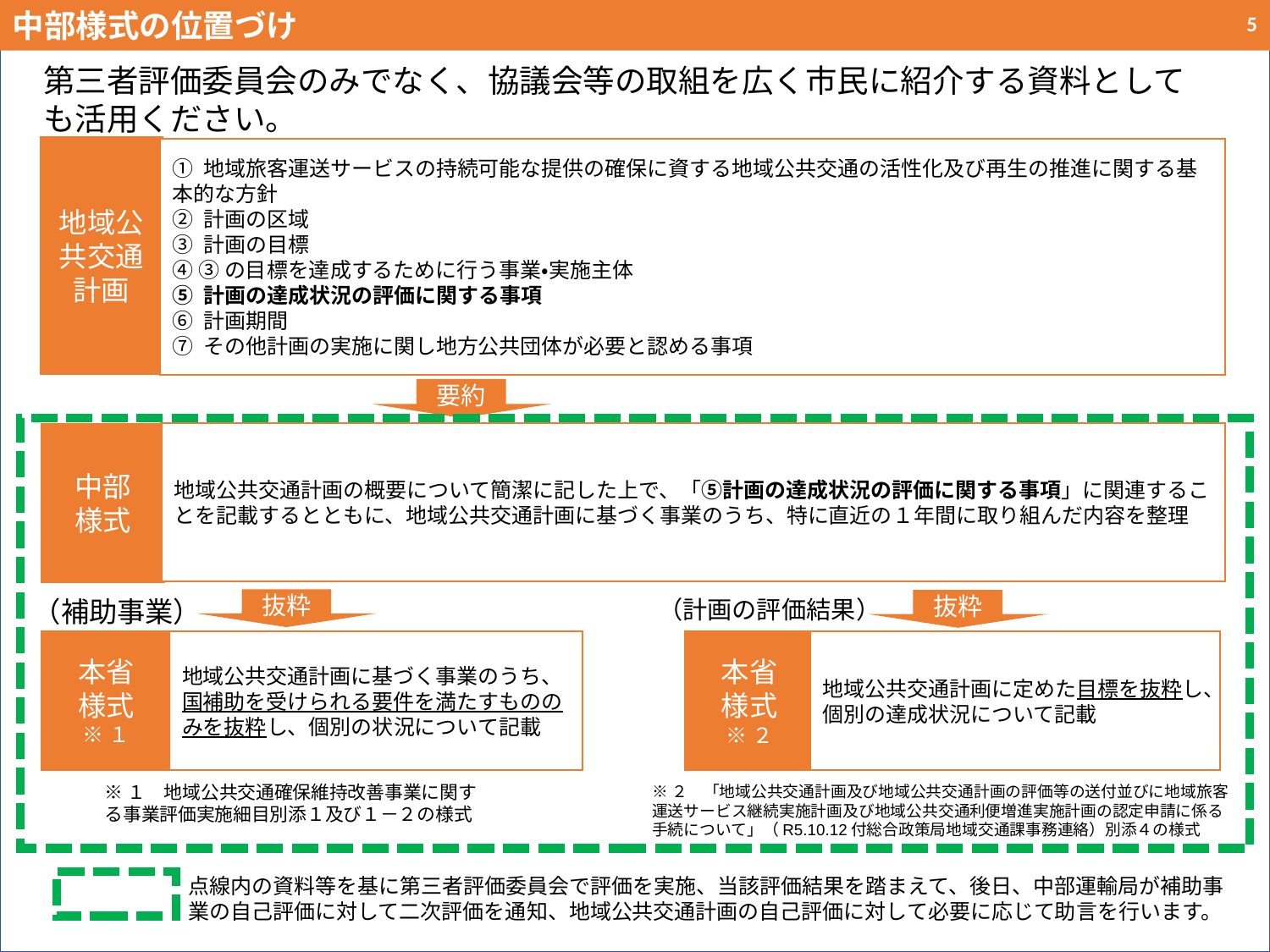

中部様式の位置づけ
5
第三者評価委員会のみでなく、協議会等の取組を広く市民に紹介する資料としても活用ください。
地域公共交通計画
① 地域旅客運送サービスの持続可能な提供の確保に資する地域公共交通の活性化及び再生の推進に関する基本的な方針
② 計画の区域
③ 計画の目標
④ ③の目標を達成するために行う事業・実施主体
⑤ 計画の達成状況の評価に関する事項
⑥ 計画期間
⑦ その他計画の実施に関し地方公共団体が必要と認める事項
要約
地域公共交通計画の概要について簡潔に記した上で、「⑤計画の達成状況の評価に関する事項」に関連することを記載するとともに、地域公共交通計画に基づく事業のうち、特に直近の１年間に取り組んだ内容を整理
中部
様式
（計画の評価結果）
抜粋
抜粋
本省
様式
※１
地域公共交通計画に基づく事業のうち、国補助を受けられる要件を満たすもののみを抜粋し、個別の状況について記載

本省
様式
※２

地域公共交通計画に定めた目標を抜粋し、個別の達成状況について記載

（補助事業）
※１　地域公共交通確保維持改善事業に関する事業評価実施細目別添１及び１－２の様式
※２　「地域公共交通計画及び地域公共交通計画の評価等の送付並びに地域旅客運送サービス継続実施計画及び地域公共交通利便増進実施計画の認定申請に係る手続について」（R5.10.12付総合政策局地域交通課事務連絡）別添４の様式
点線内の資料等を基に第三者評価委員会で評価を実施、当該評価結果を踏まえて、後日、中部運輸局が補助事業の自己評価に対して二次評価を通知、地域公共交通計画の自己評価に対して必要に応じて助言を行います。